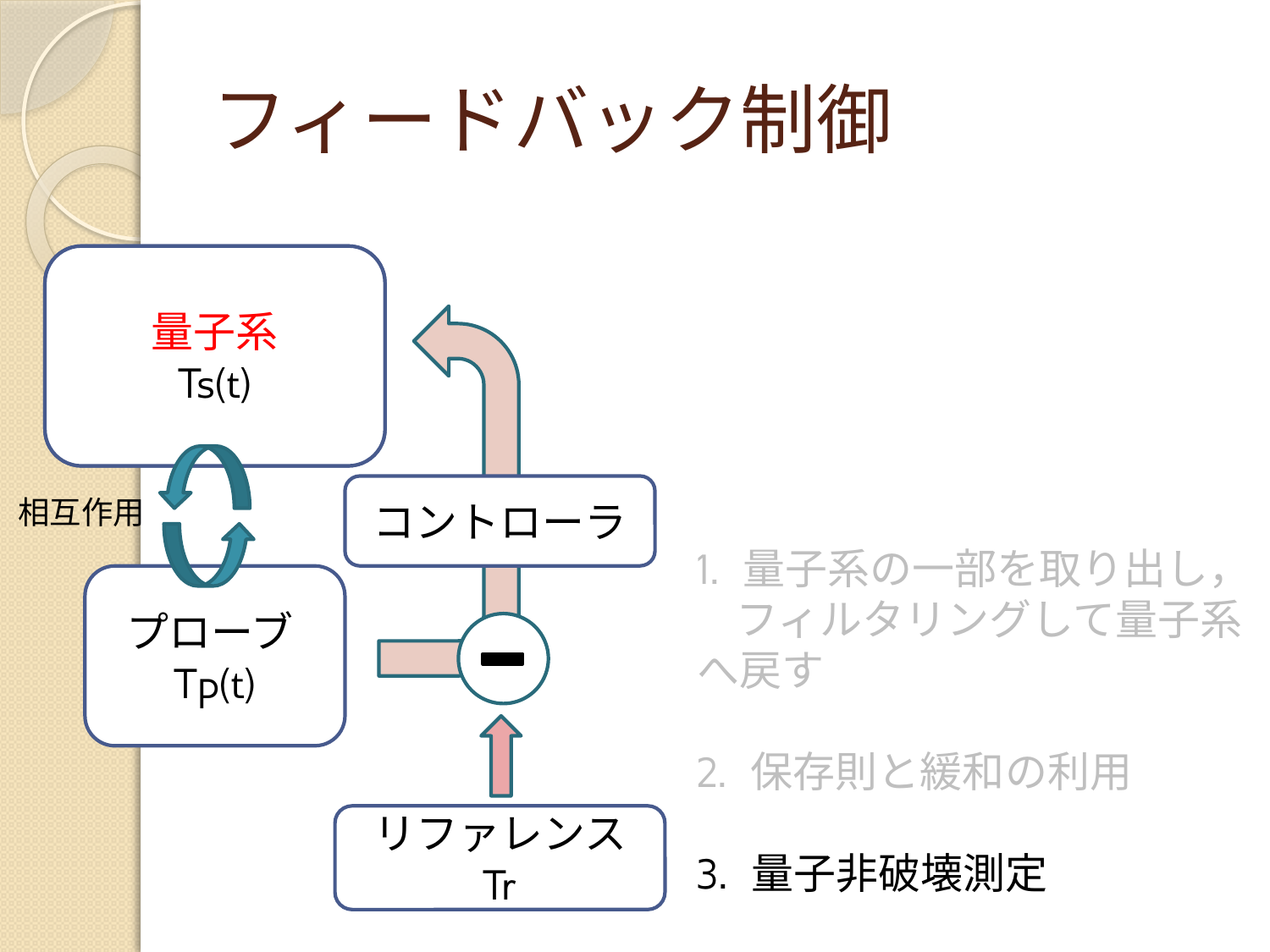

# フィードバック制御
量子系
Ts(t)
システム
Ts(t)

コントローラ
相互作用
1. 量子系の一部を取り出し，
   フィルタリングして量子系へ戻す

2. 保存則と緩和の利用

3. 量子非破壊測定

プローブTp(t)

リファレンス
Tr